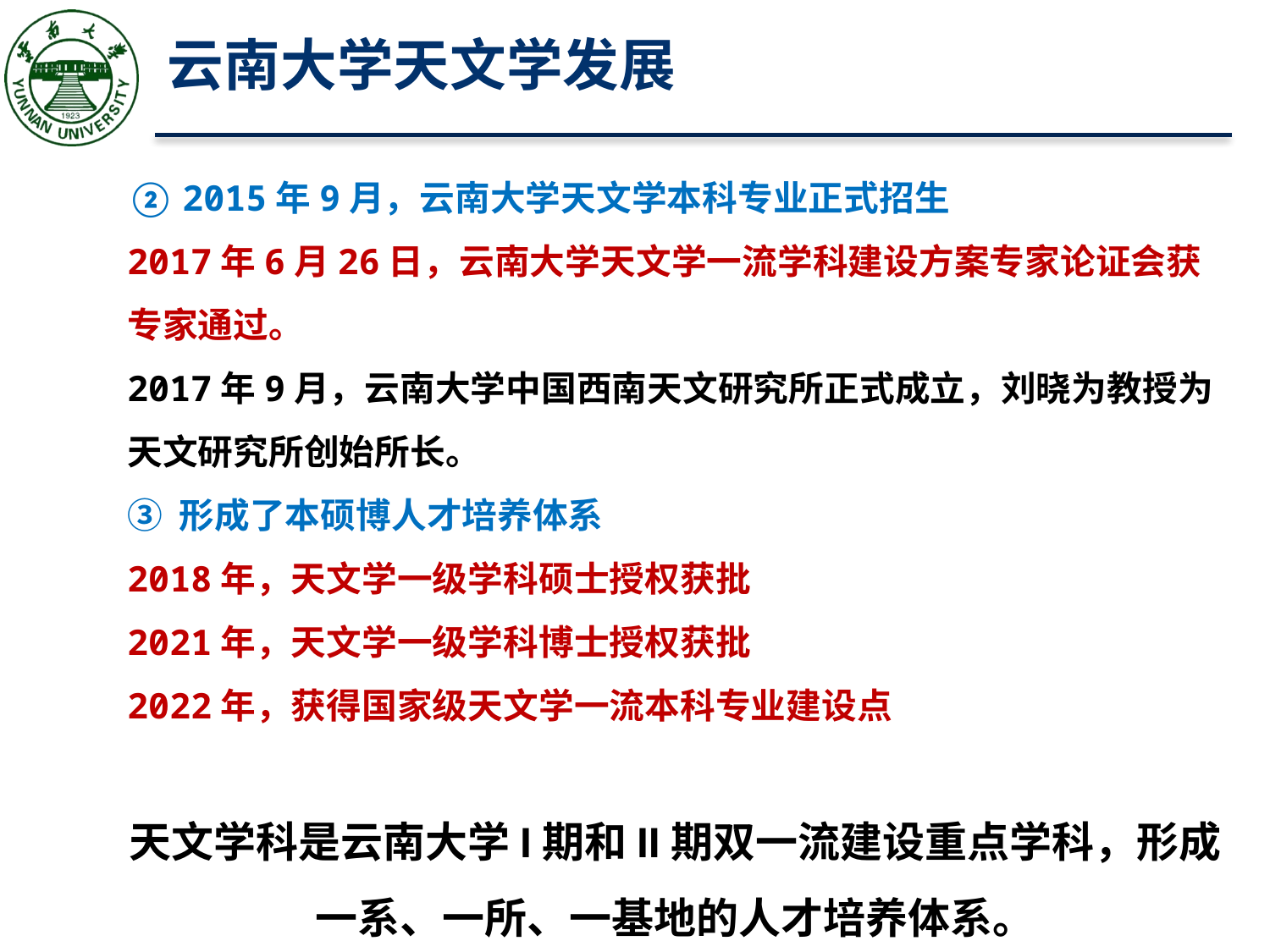

# 云南大学天文学发展
② 2015年9月，云南大学天文学本科专业正式招生
2017年6月26日，云南大学天文学一流学科建设方案专家论证会获专家通过。
2017年9月，云南大学中国西南天文研究所正式成立，刘晓为教授为天文研究所创始所长。
③ 形成了本硕博人才培养体系
2018年，天文学一级学科硕士授权获批
2021年，天文学一级学科博士授权获批
2022年，获得国家级天文学一流本科专业建设点

天文学科是云南大学I期和II期双一流建设重点学科，形成一系、一所、一基地的人才培养体系。